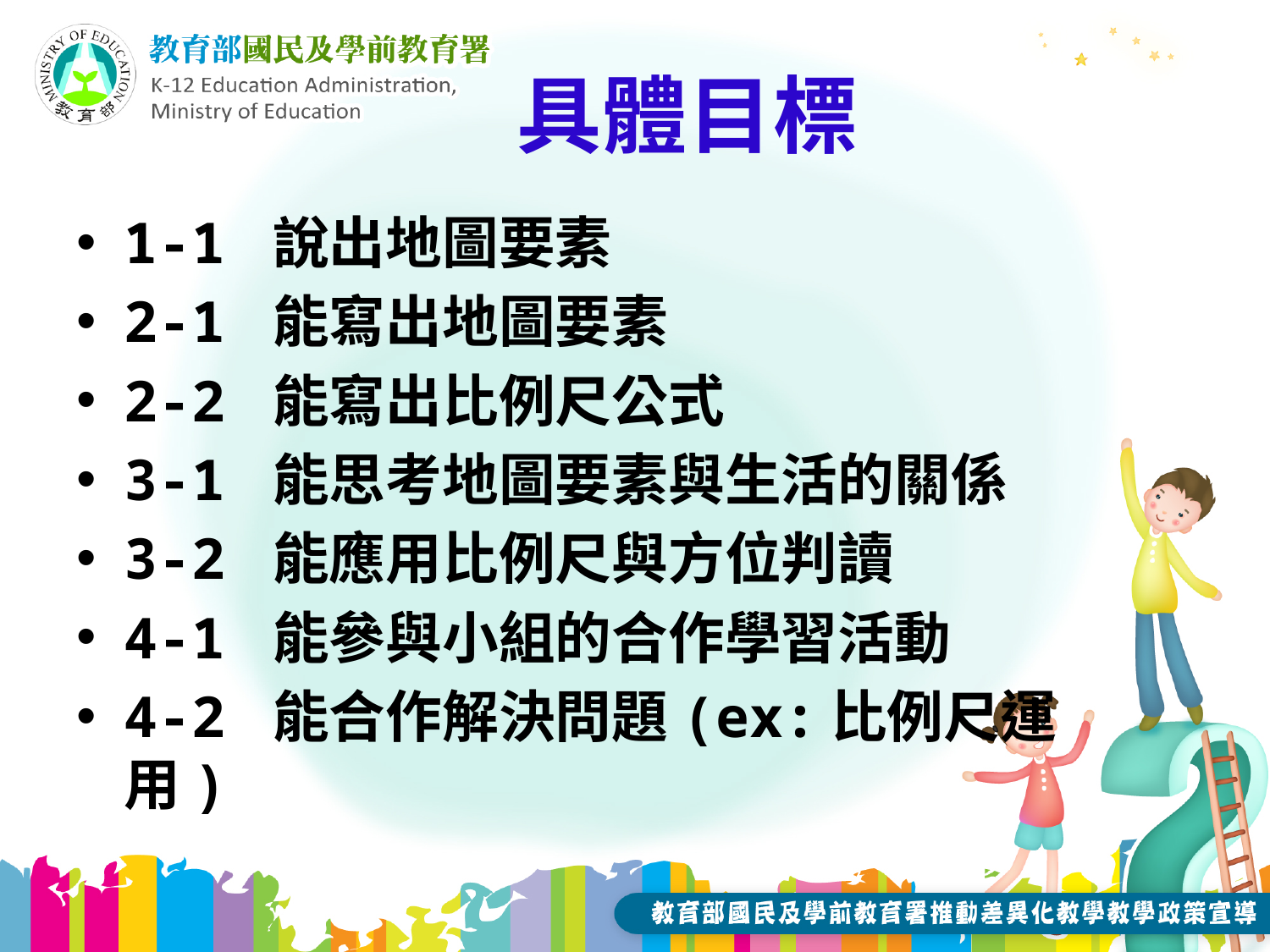

# 具體目標
1-1 說出地圖要素
2-1 能寫出地圖要素
2-2 能寫出比例尺公式
3-1 能思考地圖要素與生活的關係
3-2 能應用比例尺與方位判讀
4-1 能參與小組的合作學習活動
4-2 能合作解決問題(ex:比例尺運用)